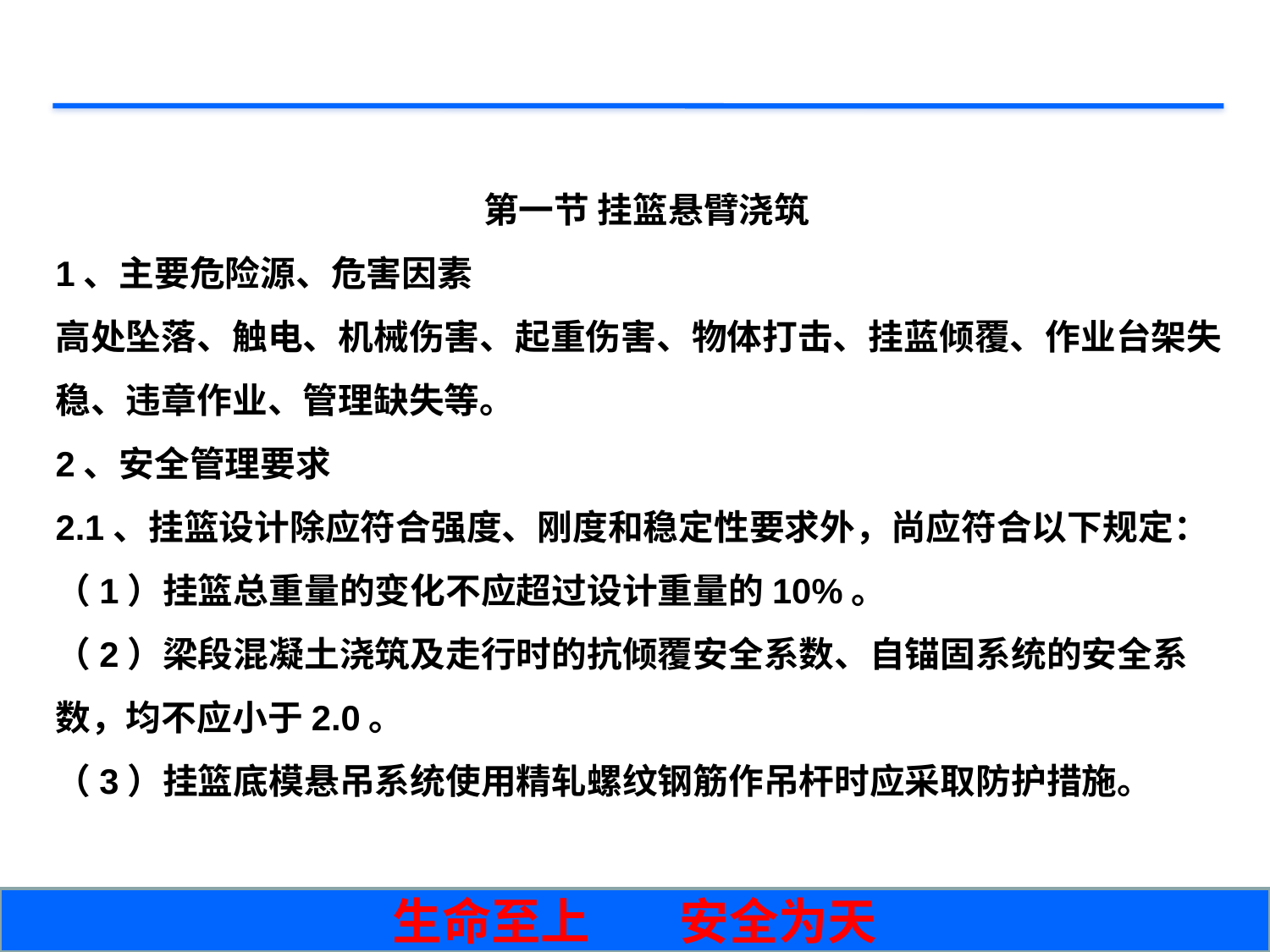

第一节 挂篮悬臂浇筑
1、主要危险源、危害因素
高处坠落、触电、机械伤害、起重伤害、物体打击、挂蓝倾覆、作业台架失稳、违章作业、管理缺失等。
2、安全管理要求
2.1、挂篮设计除应符合强度、刚度和稳定性要求外，尚应符合以下规定：
（1）挂篮总重量的变化不应超过设计重量的10%。
（2）梁段混凝土浇筑及走行时的抗倾覆安全系数、自锚固系统的安全系数，均不应小于2.0。
（3）挂篮底模悬吊系统使用精轧螺纹钢筋作吊杆时应采取防护措施。